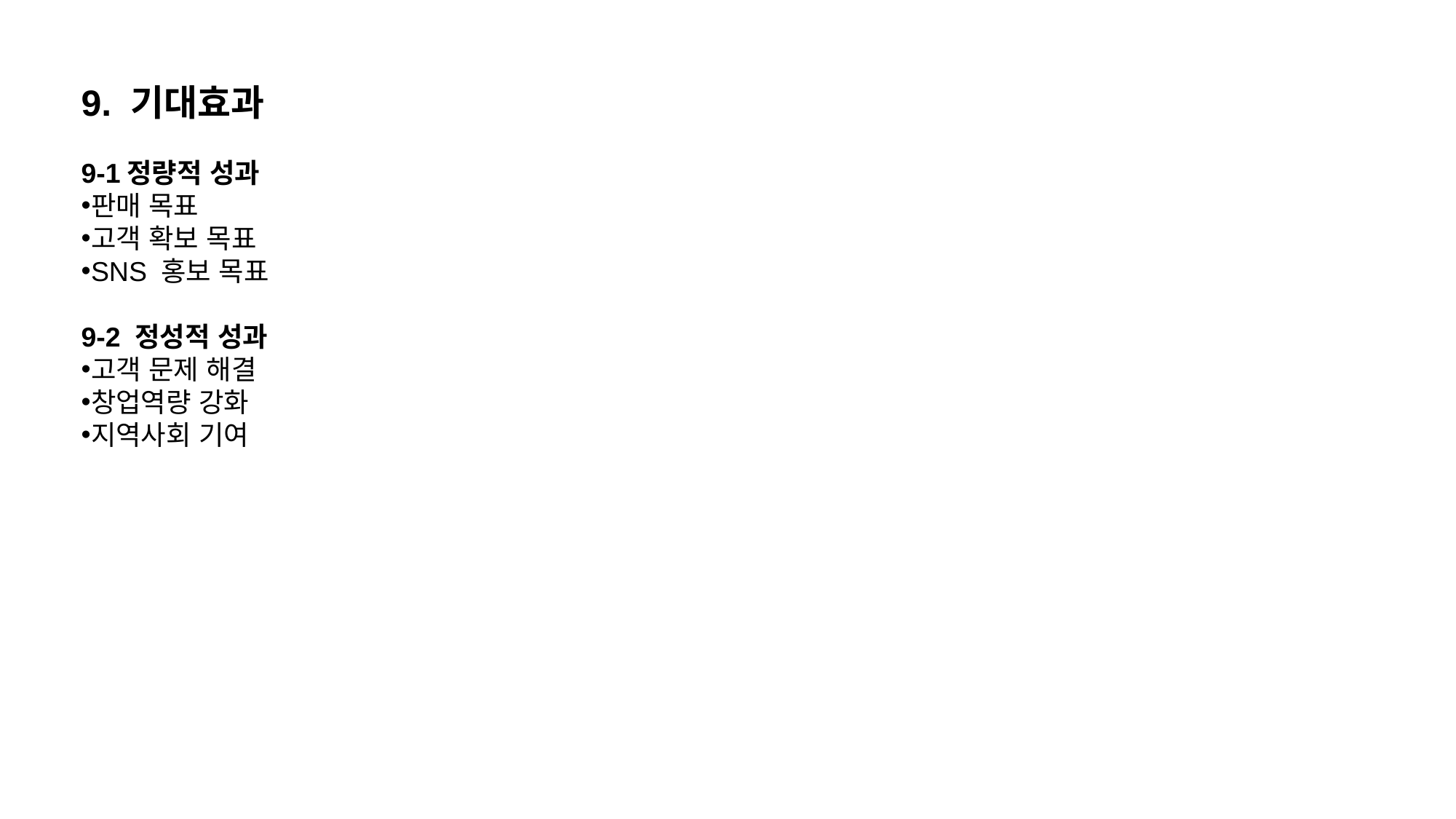

9. 기대효과

9-1정량적 성과
판매 목표
고객 확보 목표
SNS 홍보 목표

9-2 정성적 성과
고객 문제 해결
창업역량 강화
지역사회 기여